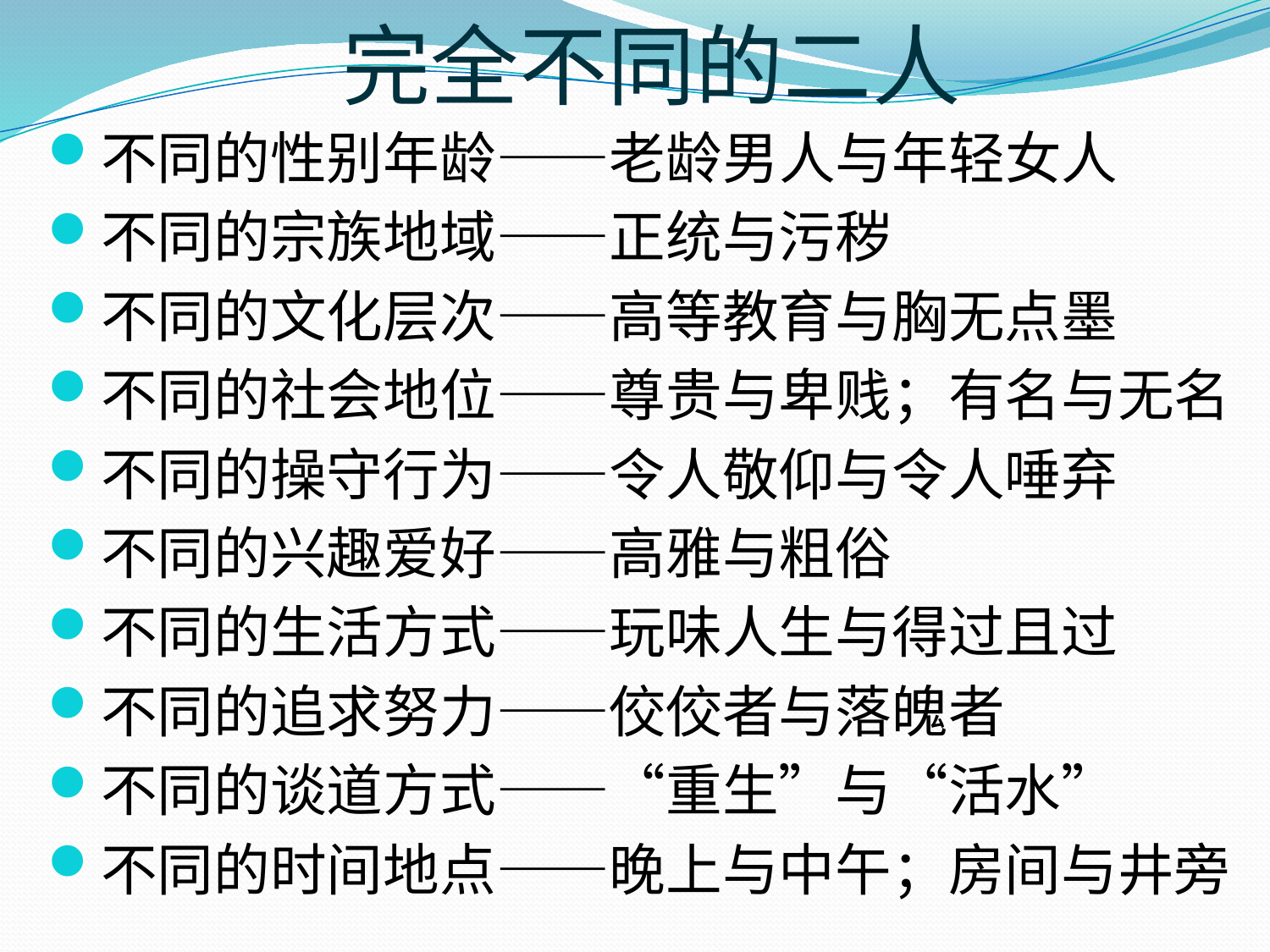

# 完全不同的二人
不同的性别年龄——老龄男人与年轻女人
不同的宗族地域——正统与污秽
不同的文化层次——高等教育与胸无点墨
不同的社会地位——尊贵与卑贱；有名与无名
不同的操守行为——令人敬仰与令人唾弃
不同的兴趣爱好——高雅与粗俗
不同的生活方式——玩味人生与得过且过
不同的追求努力——佼佼者与落魄者
不同的谈道方式——“重生”与“活水”
不同的时间地点——晚上与中午；房间与井旁